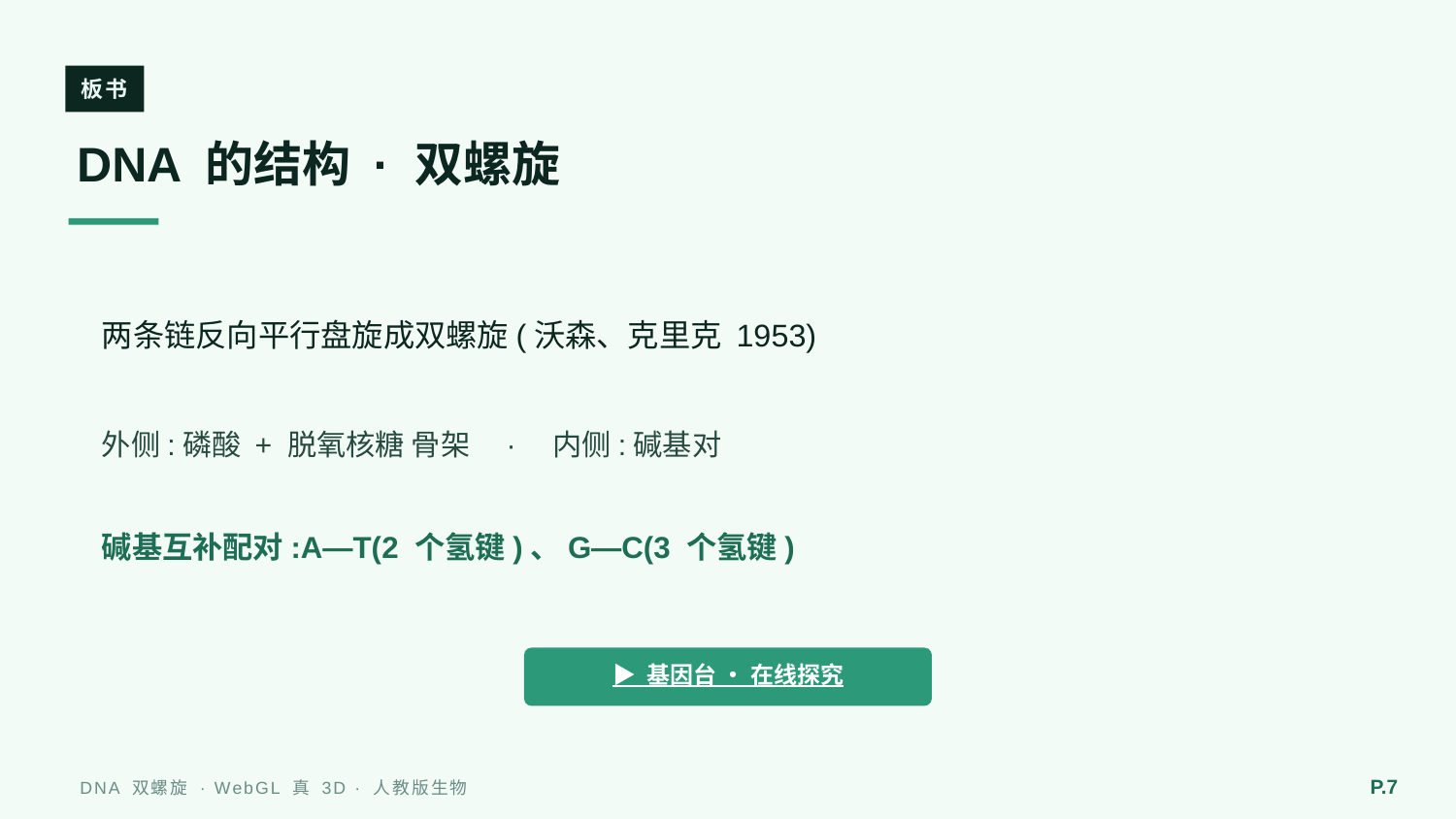

板书

DNA 的结构 · 双螺旋

两条链反向平行盘旋成双螺旋(沃森、克里克 1953)
外侧:磷酸 + 脱氧核糖 骨架　·　内侧:碱基对
碱基互补配对:A—T(2 个氢键)、G—C(3 个氢键)
▶  基因台 · 在线探究

P.7
DNA 双螺旋 · WebGL 真 3D · 人教版生物